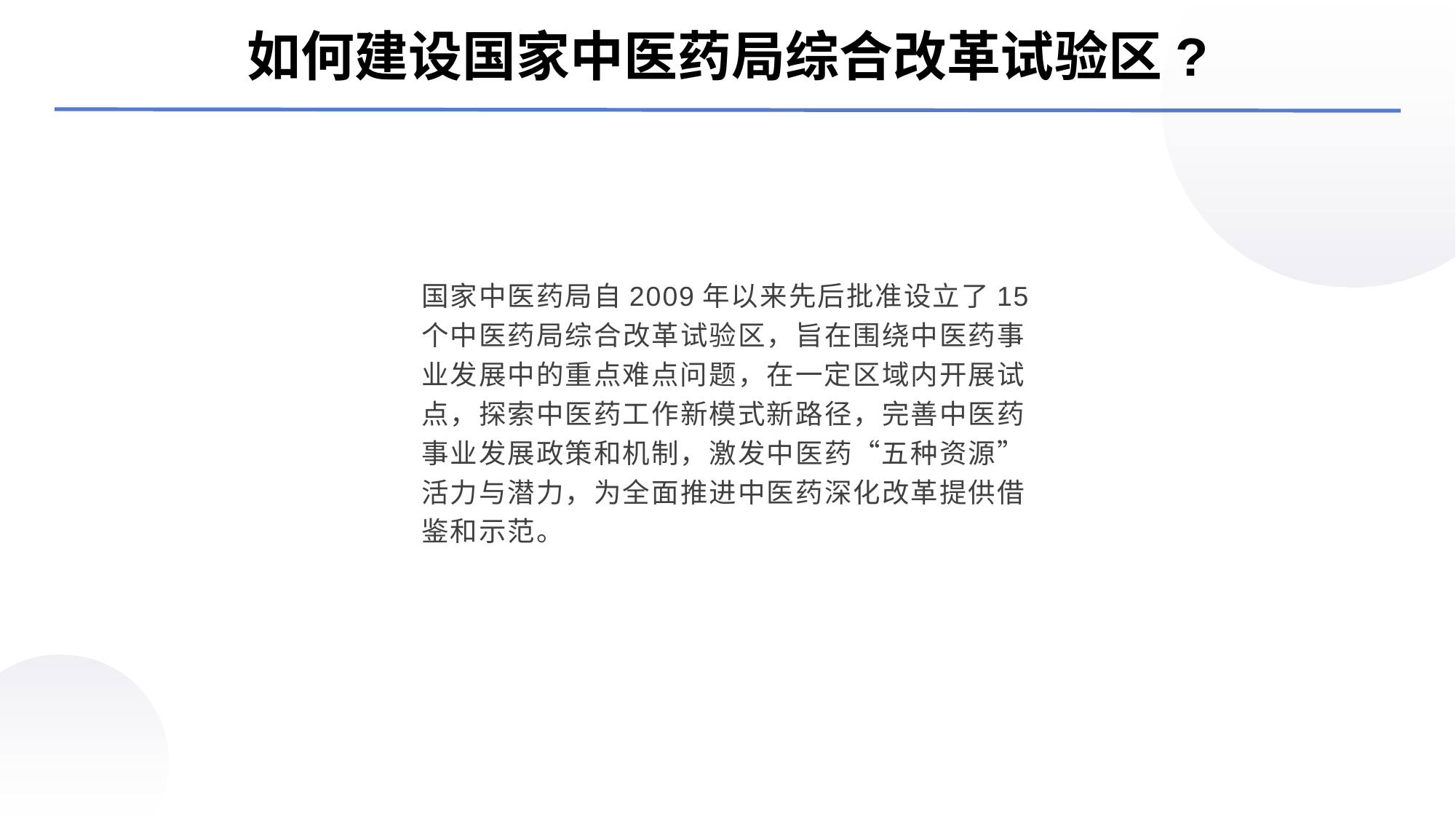

如何建设国家中医药局综合改革试验区?
国家中医药局自2009年以来先后批准设立了15个中医药局综合改革试验区，旨在围绕中医药事业发展中的重点难点问题，在一定区域内开展试点，探索中医药工作新模式新路径，完善中医药事业发展政策和机制，激发中医药“五种资源”活力与潜力，为全面推进中医药深化改革提供借鉴和示范。